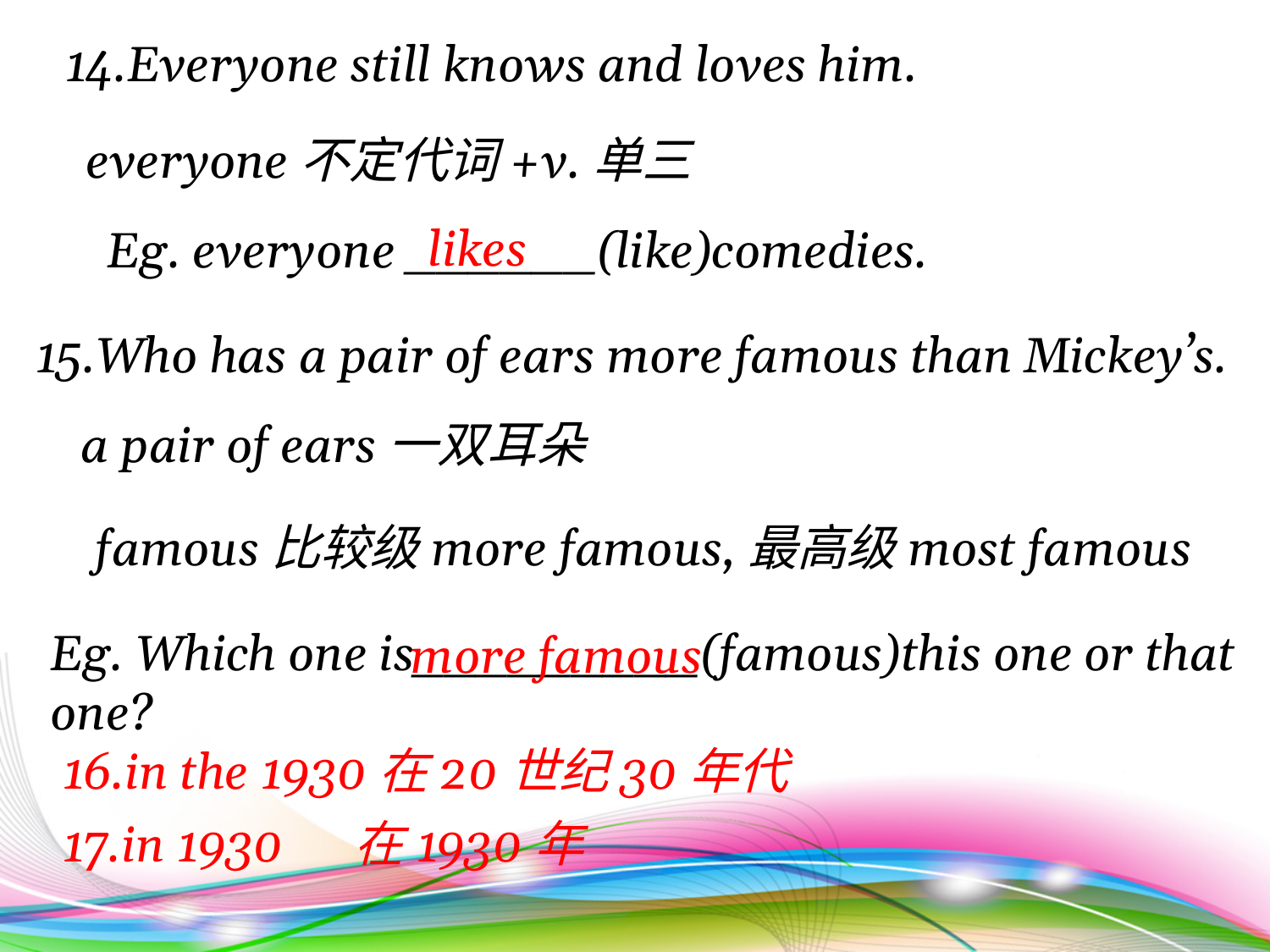

14.Everyone still knows and loves him.
everyone不定代词+v.单三
likes
Eg. everyone ______(like)comedies.
15.Who has a pair of ears more famous than Mickey’s.
a pair of ears一双耳朵
famous比较级more famous,最高级most famous
Eg. Which one is_________(famous)this one or that one?
more famous
16.in the 1930在20世纪30年代
17.in 1930     在1930年